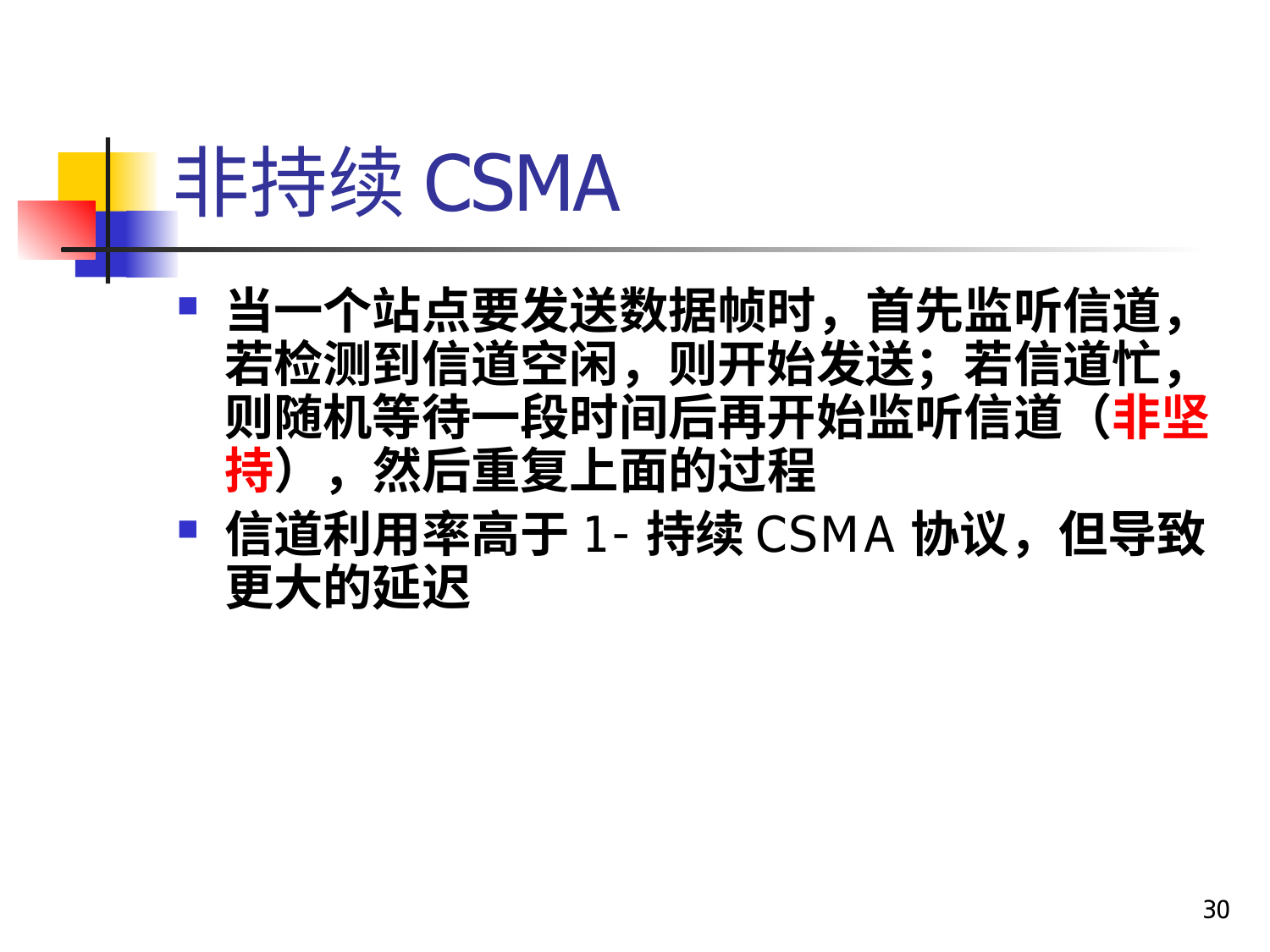

# 非持续CSMA
当一个站点要发送数据帧时，首先监听信道，若检测到信道空闲，则开始发送；若信道忙，则随机等待一段时间后再开始监听信道（非坚持），然后重复上面的过程
信道利用率高于1-持续CSMA协议，但导致更大的延迟
30